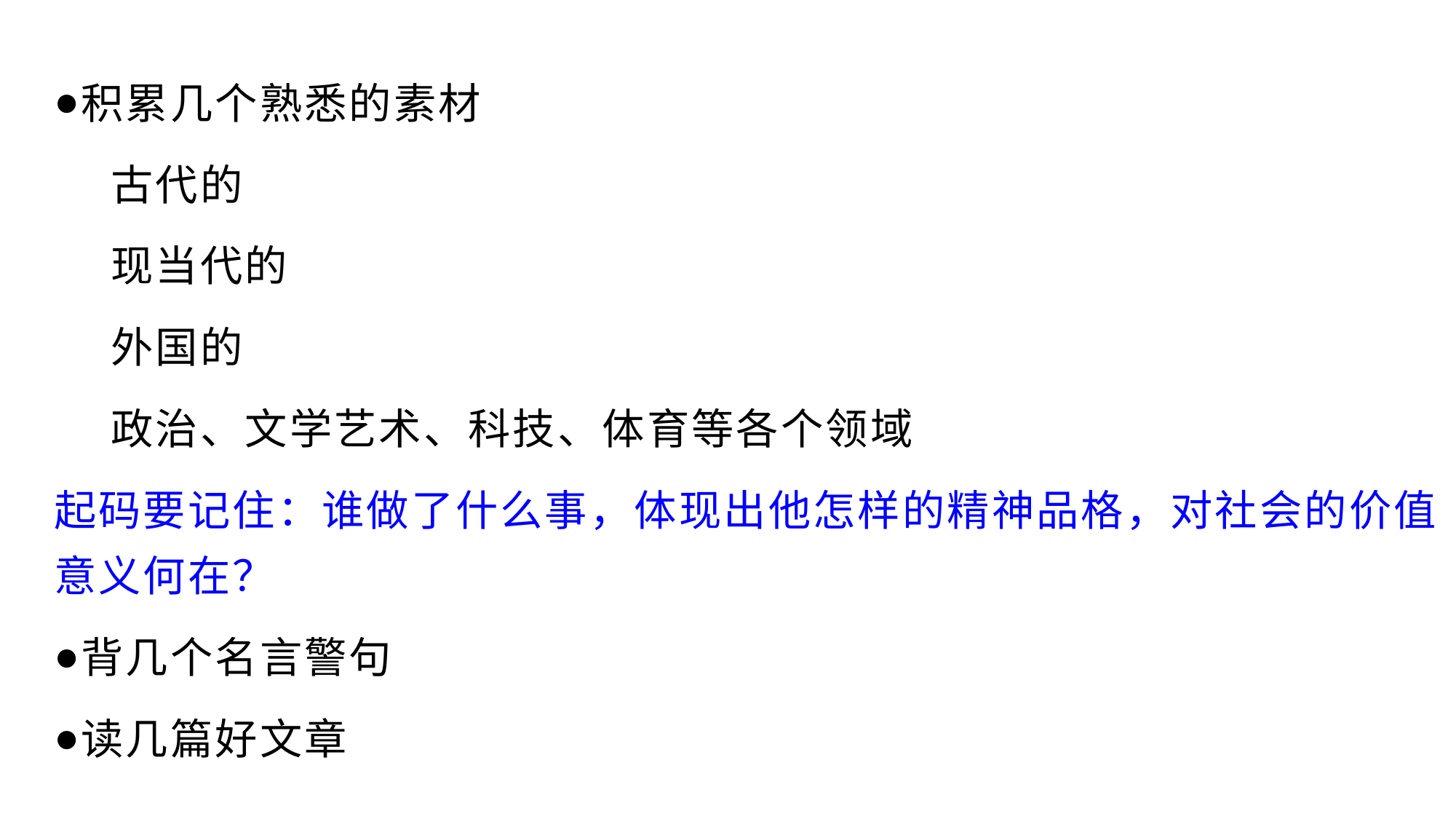

积累几个熟悉的素材
    古代的
    现当代的
    外国的
    政治、文学艺术、科技、体育等各个领域
起码要记住：谁做了什么事，体现出他怎样的精神品格，对社会的价值意义何在？
背几个名言警句
读几篇好文章